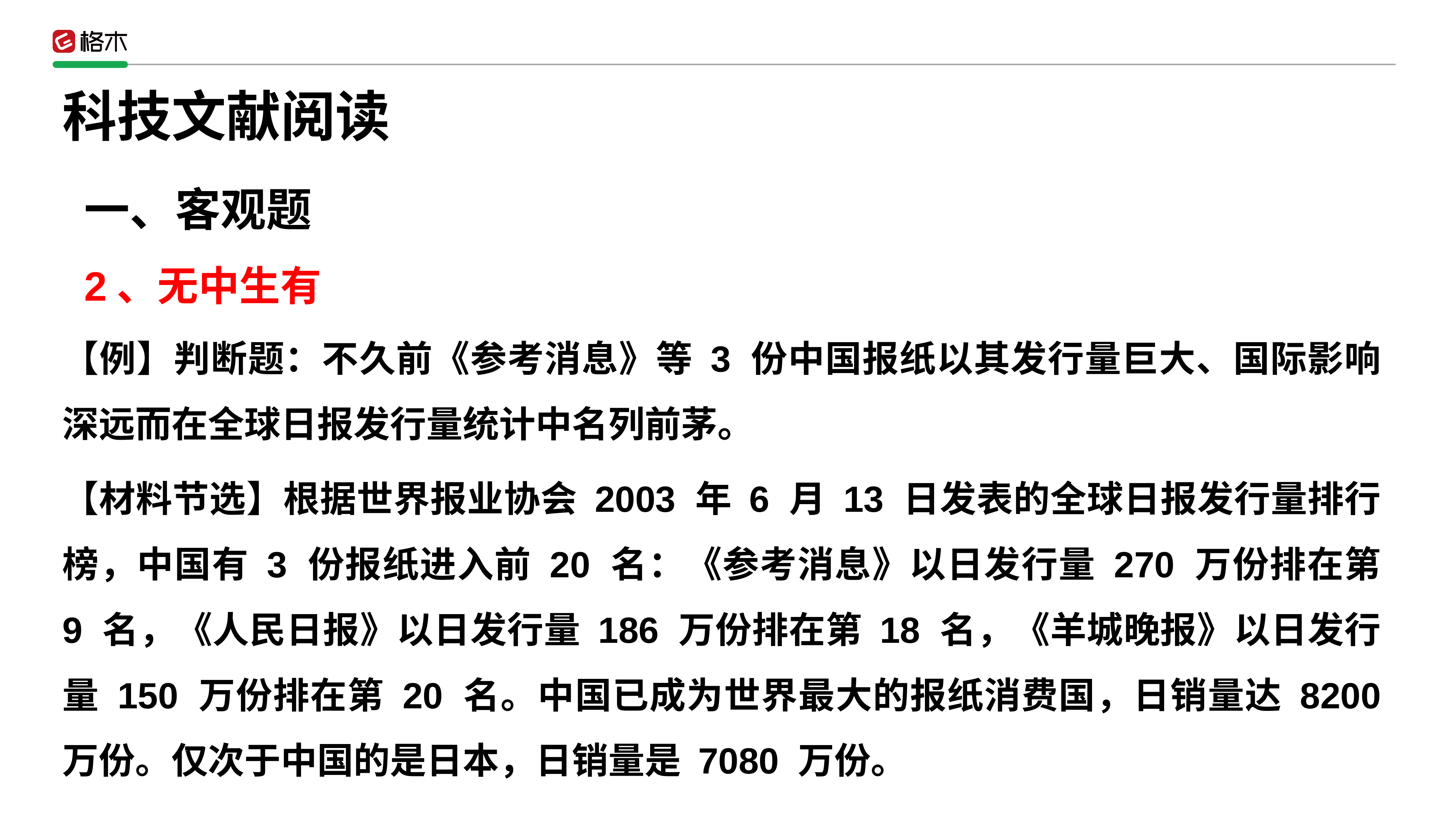

科技文献阅读
一、客观题
2、无中生有
【例】判断题：不久前《参考消息》等 3 份中国报纸以其发行量巨大、国际影响深远而在全球日报发行量统计中名列前茅。
【材料节选】根据世界报业协会 2003 年 6 月 13 日发表的全球日报发行量排行榜，中国有 3 份报纸进入前 20 名：《参考消息》以日发行量 270 万份排在第 9 名，《人民日报》以日发行量 186 万份排在第 18 名，《羊城晚报》以日发行量 150 万份排在第 20 名。中国已成为世界最大的报纸消费国，日销量达 8200 万份。仅次于中国的是日本，日销量是 7080 万份。